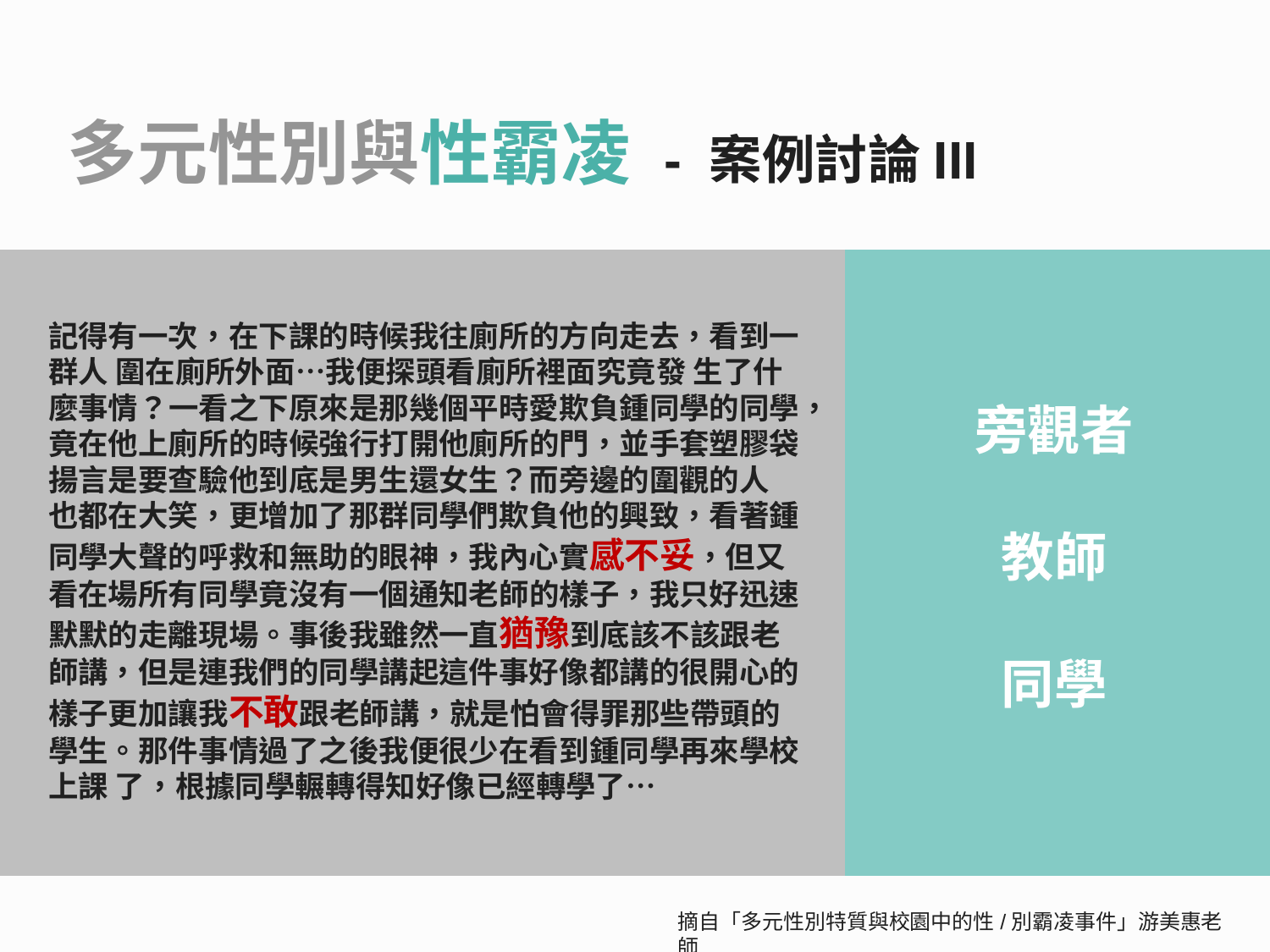

多元性別與性霸凌 - 案例討論III

記得有一次，在下課的時候我往廁所的方向走去，看到一群人 圍在廁所外面…我便探頭看廁所裡面究竟發 生了什麼事情？一看之下原來是那幾個平時愛欺負鍾同學的同學，竟在他上廁所的時候強行打開他廁所的門，並手套塑膠袋揚言是要查驗他到底是男生還女生？而旁邊的圍觀的人 也都在大笑，更增加了那群同學們欺負他的興致，看著鍾同學大聲的呼救和無助的眼神，我內心實感不妥，但又看在場所有同學竟沒有一個通知老師的樣子，我只好迅速默默的走離現場。事後我雖然一直猶豫到底該不該跟老師講，但是連我們的同學講起這件事好像都講的很開心的樣子更加讓我不敢跟老師講，就是怕會得罪那些帶頭的學生。那件事情過了之後我便很少在看到鍾同學再來學校上課 了，根據同學輾轉得知好像已經轉學了…
旁觀者

教師

同學
摘自「多元性別特質與校園中的性/別霸凌事件」游美惠老師